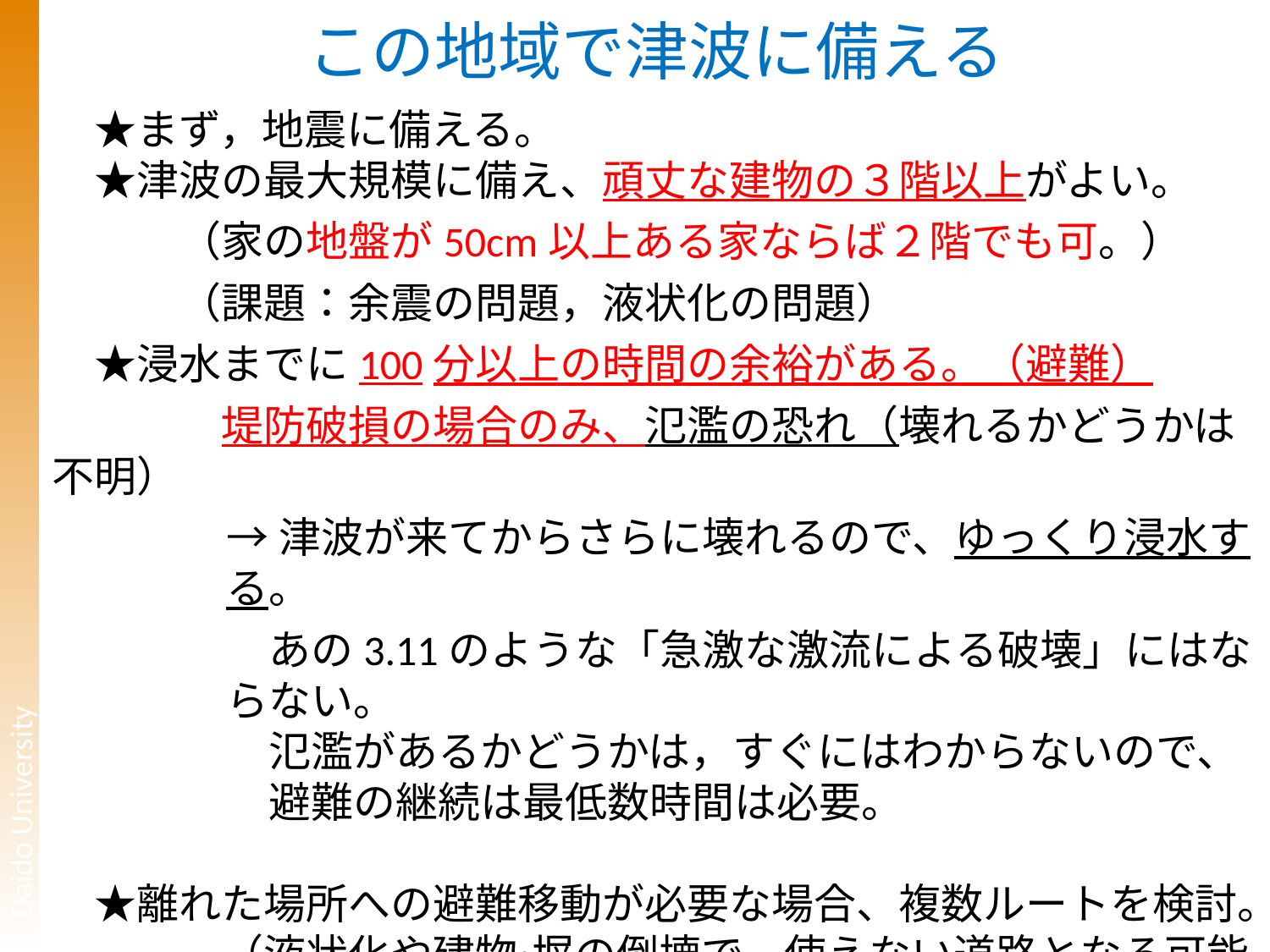

# この地域で津波に備える
　★まず，地震に備える。
　★津波の最大規模に備え、頑丈な建物の３階以上がよい。
　　　（家の地盤が50cm以上ある家ならば２階でも可。）
　　　（課題：余震の問題，液状化の問題）
　★浸水までに100分以上の時間の余裕がある。（避難）
　　　　堤防破損の場合のみ、氾濫の恐れ（壊れるかどうかは不明）
→津波が来てからさらに壊れるので、ゆっくり浸水する。
　あの3.11のような「急激な激流による破壊」にはならない。
　氾濫があるかどうかは，すぐにはわからないので、
　避難の継続は最低数時間は必要。

　★離れた場所への避難移動が必要な場合、複数ルートを検討。
　　　　（液状化や建物・塀の倒壊で、使えない道路となる可能性）